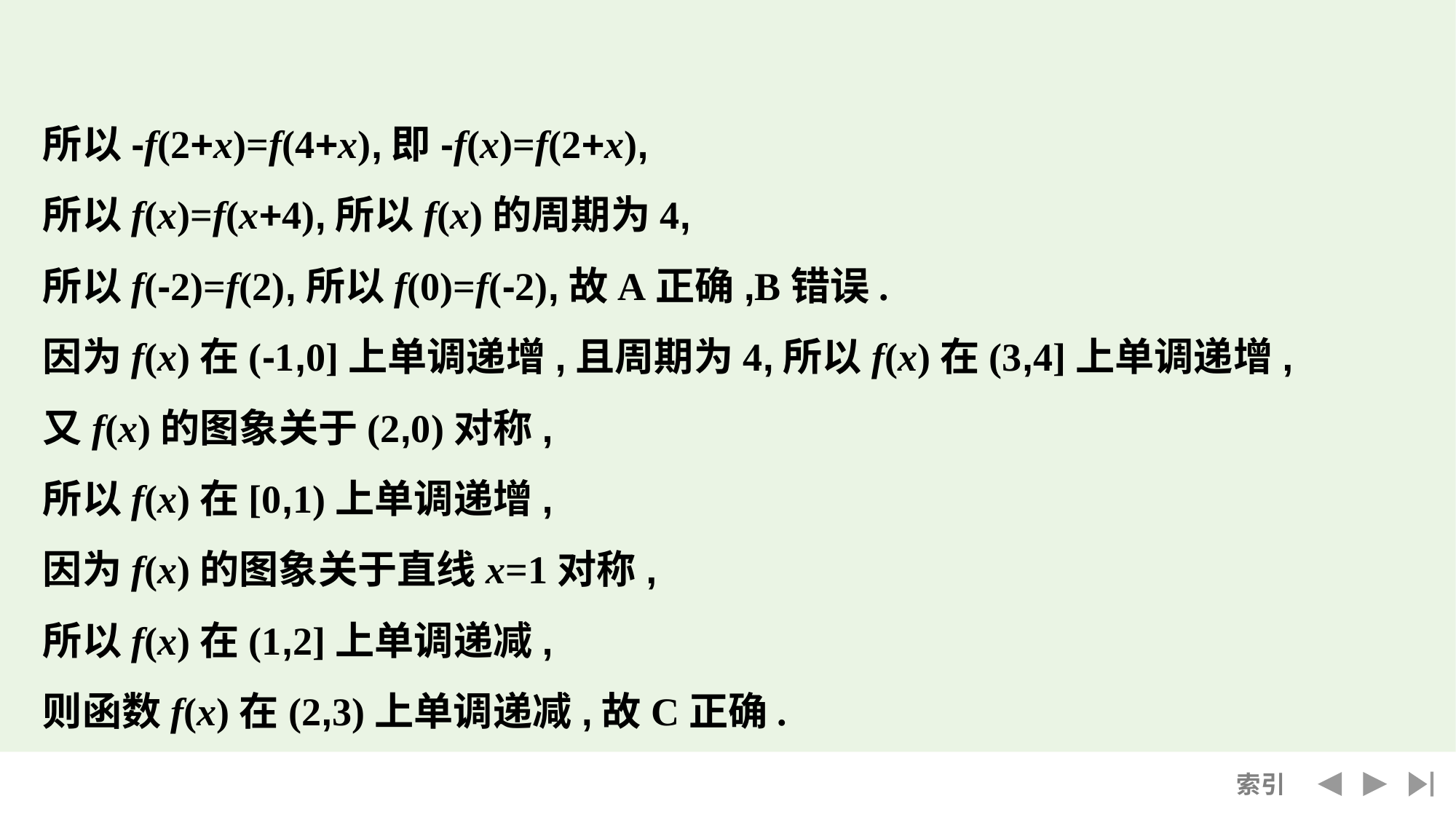

所以-f(2+x)=f(4+x),即-f(x)=f(2+x),
所以f(x)=f(x+4),所以f(x)的周期为4,
所以f(-2)=f(2),所以f(0)=f(-2),故A正确,B错误.
因为f(x)在(-1,0]上单调递增,且周期为4,所以f(x)在(3,4]上单调递增,
又f(x)的图象关于(2,0)对称,
所以f(x)在[0,1)上单调递增,
因为f(x)的图象关于直线x=1对称,
所以f(x)在(1,2]上单调递减,
则函数f(x)在(2,3)上单调递减,故C正确.